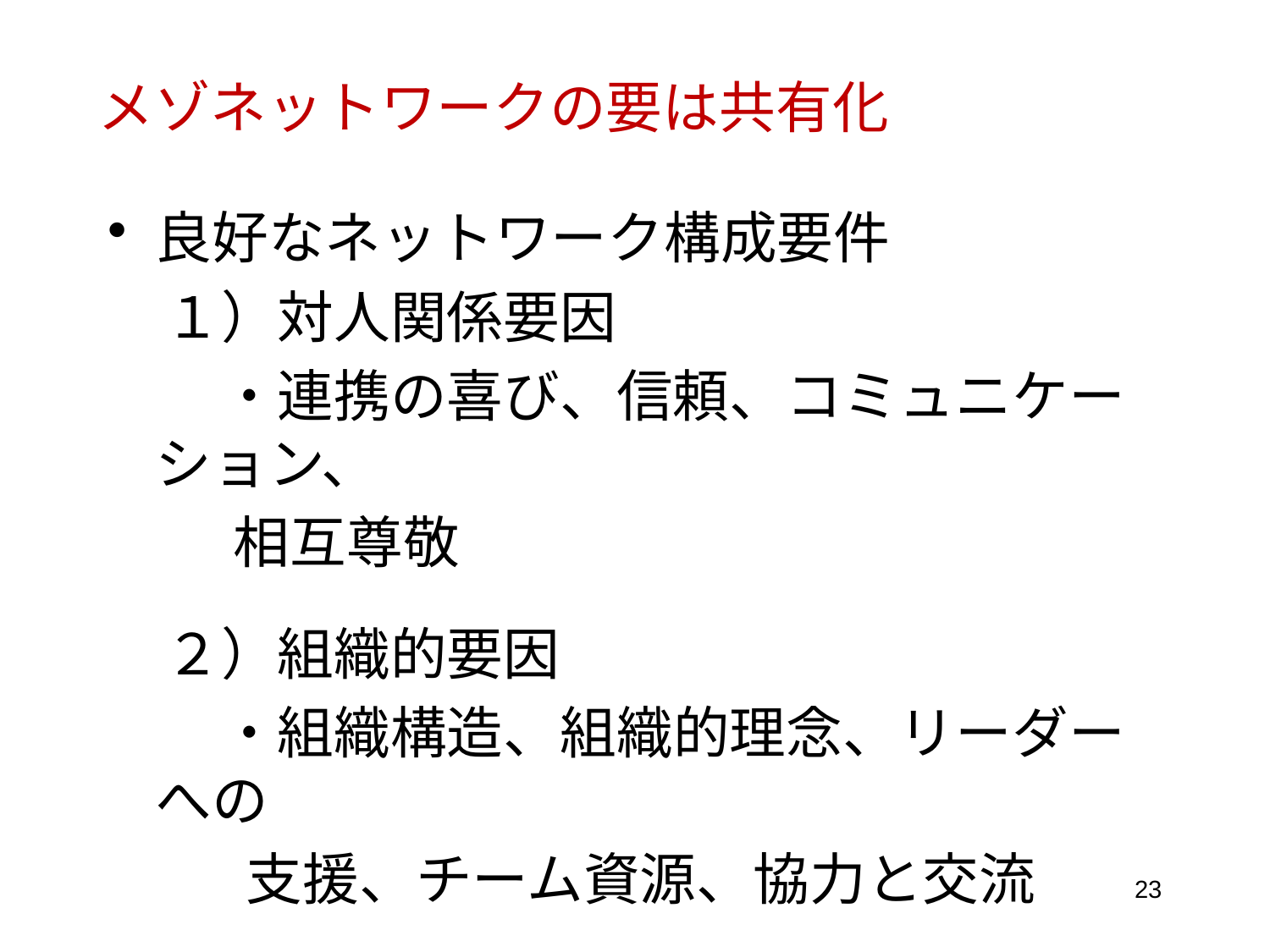

# メゾネットワークの要は共有化
良好なネットワーク構成要件
　１）対人関係要因
　　・連携の喜び、信頼、コミュニケーション、
　　 相互尊敬

　２）組織的要因
　　・組織構造、組織的理念、リーダーへの
　　  支援、チーム資源、協力と交流
23